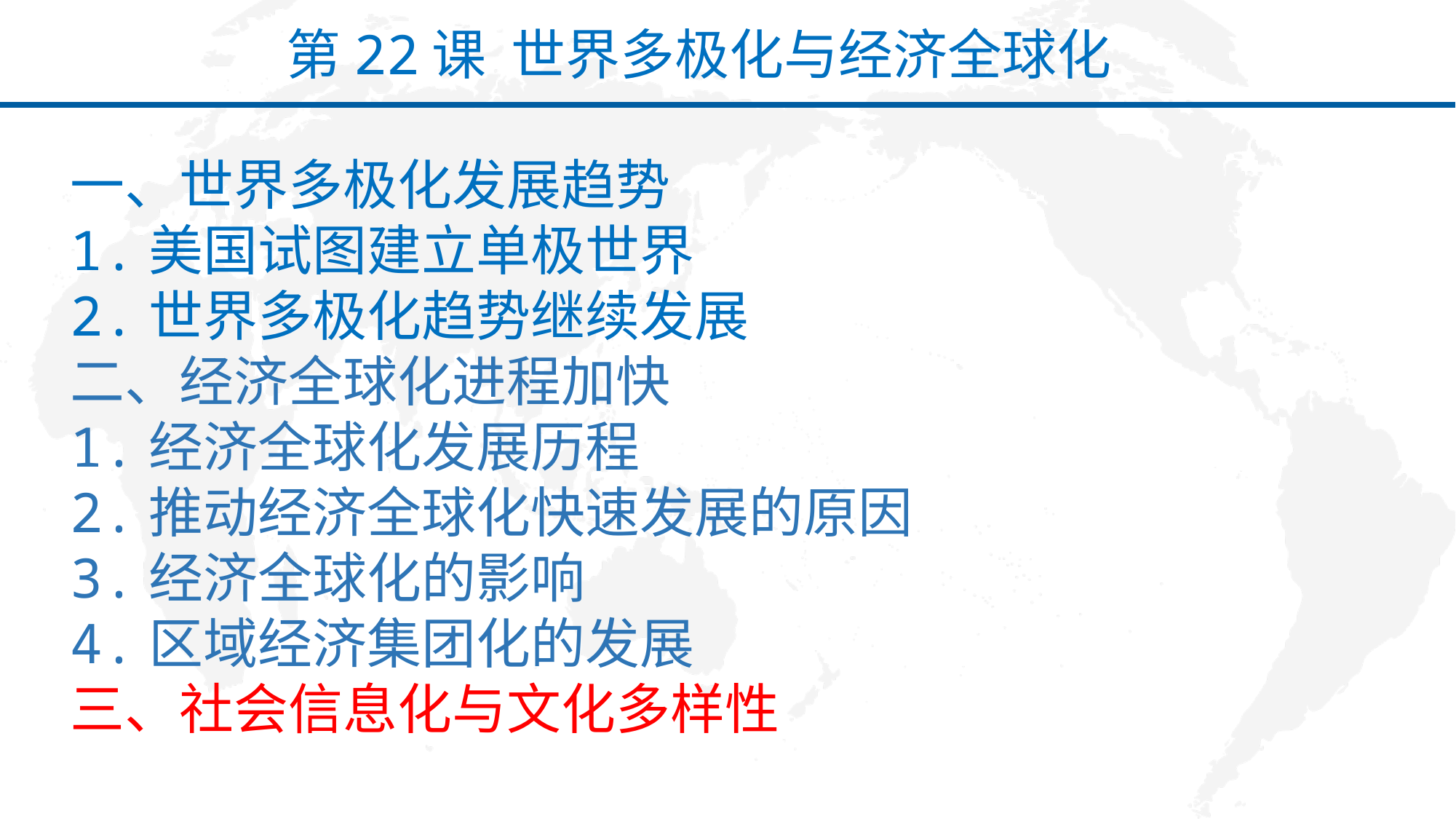

第22课  世界多极化与经济全球化
一、世界多极化发展趋势
1.美国试图建立单极世界
2.世界多极化趋势继续发展
二、经济全球化进程加快
1.经济全球化发展历程
2.推动经济全球化快速发展的原因
3.经济全球化的影响
4.区域经济集团化的发展
三、社会信息化与文化多样性